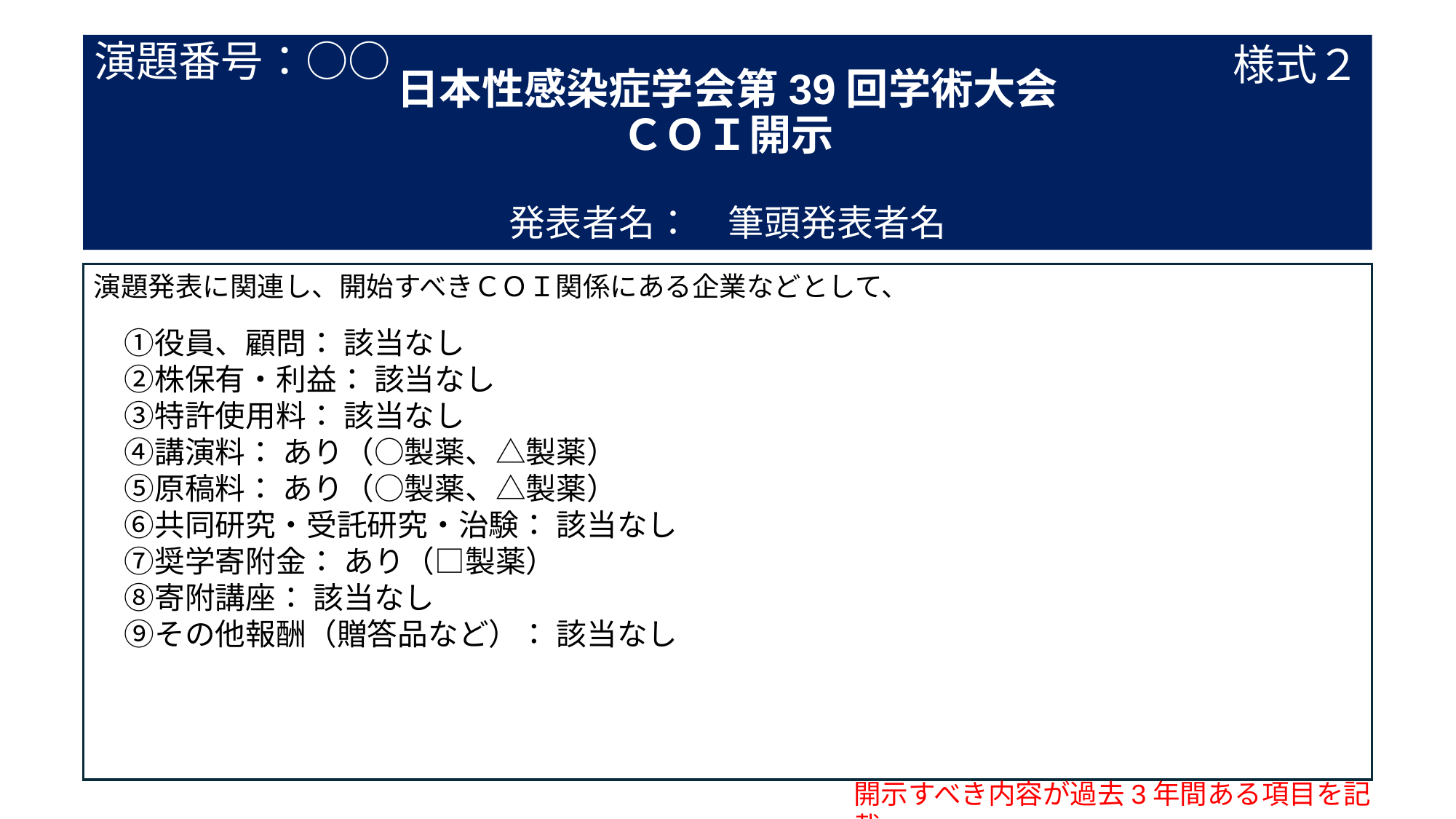

# 日本性感染症学会第39回学術大会 ＣＯＩ開示 発表者名：　筆頭発表者名
演題番号：○○
様式２
演題発表に関連し、開始すべきＣＯＩ関係にある企業などとして、
　①役員、顧問： 該当なし
　②株保有・利益： 該当なし
　③特許使用料： 該当なし
　④講演料： あり（○製薬、△製薬）
　⑤原稿料： あり（○製薬、△製薬）
　⑥共同研究・受託研究・治験： 該当なし
　⑦奨学寄附金： あり（□製薬）
　⑧寄附講座： 該当なし
　⑨その他報酬（贈答品など）： 該当なし
開示すべき内容が過去3年間ある項目を記載